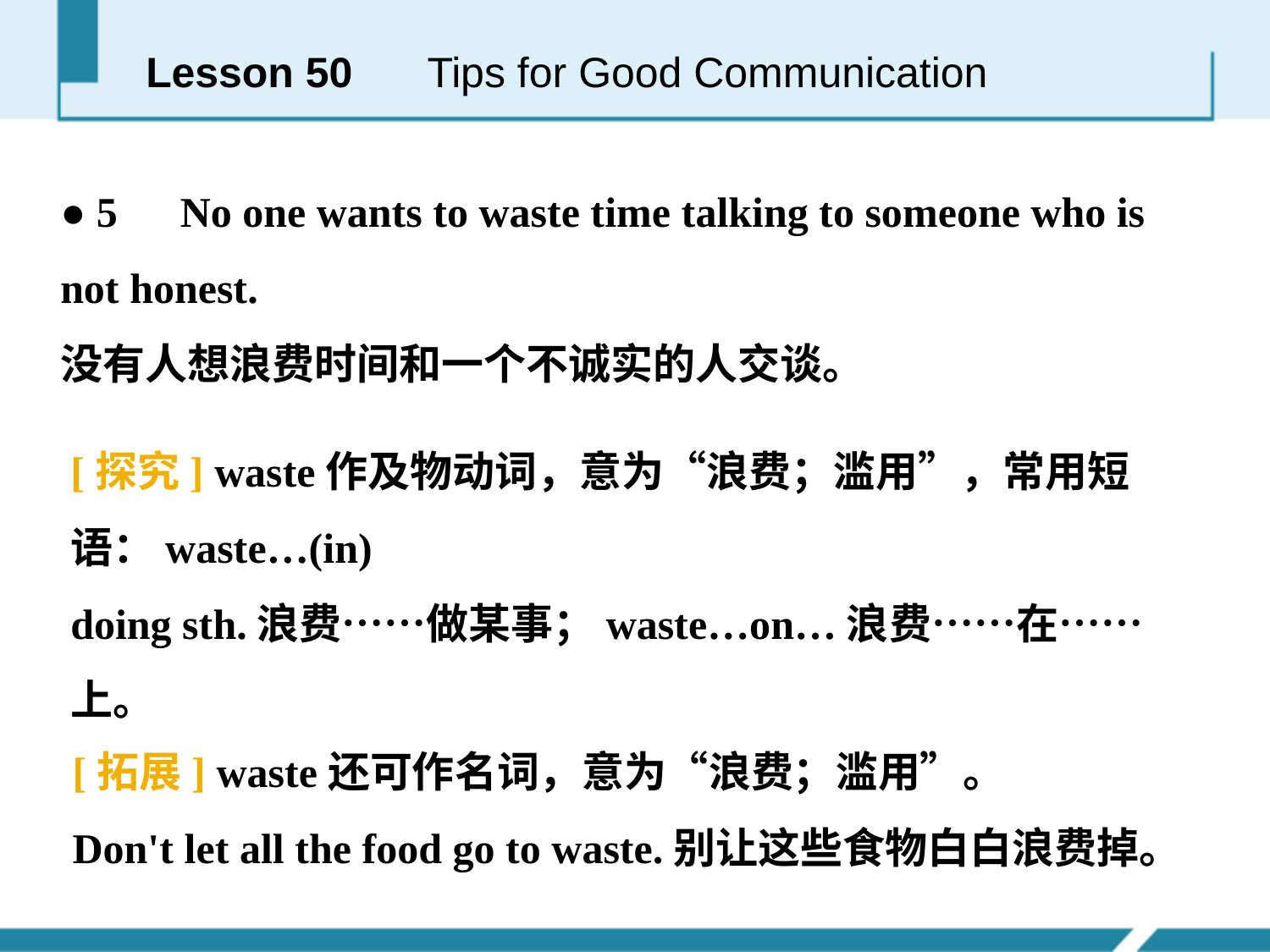

Lesson 50 　Tips for Good Communication
● 5　No one wants to waste time talking to someone who is not honest.
没有人想浪费时间和一个不诚实的人交谈。
[探究] waste作及物动词，意为“浪费；滥用”，常用短语：waste…(in)
doing sth.浪费……做某事；waste…on…浪费……在……上。
[拓展] waste还可作名词，意为“浪费；滥用”。
Don't let all the food go to waste.别让这些食物白白浪费掉。